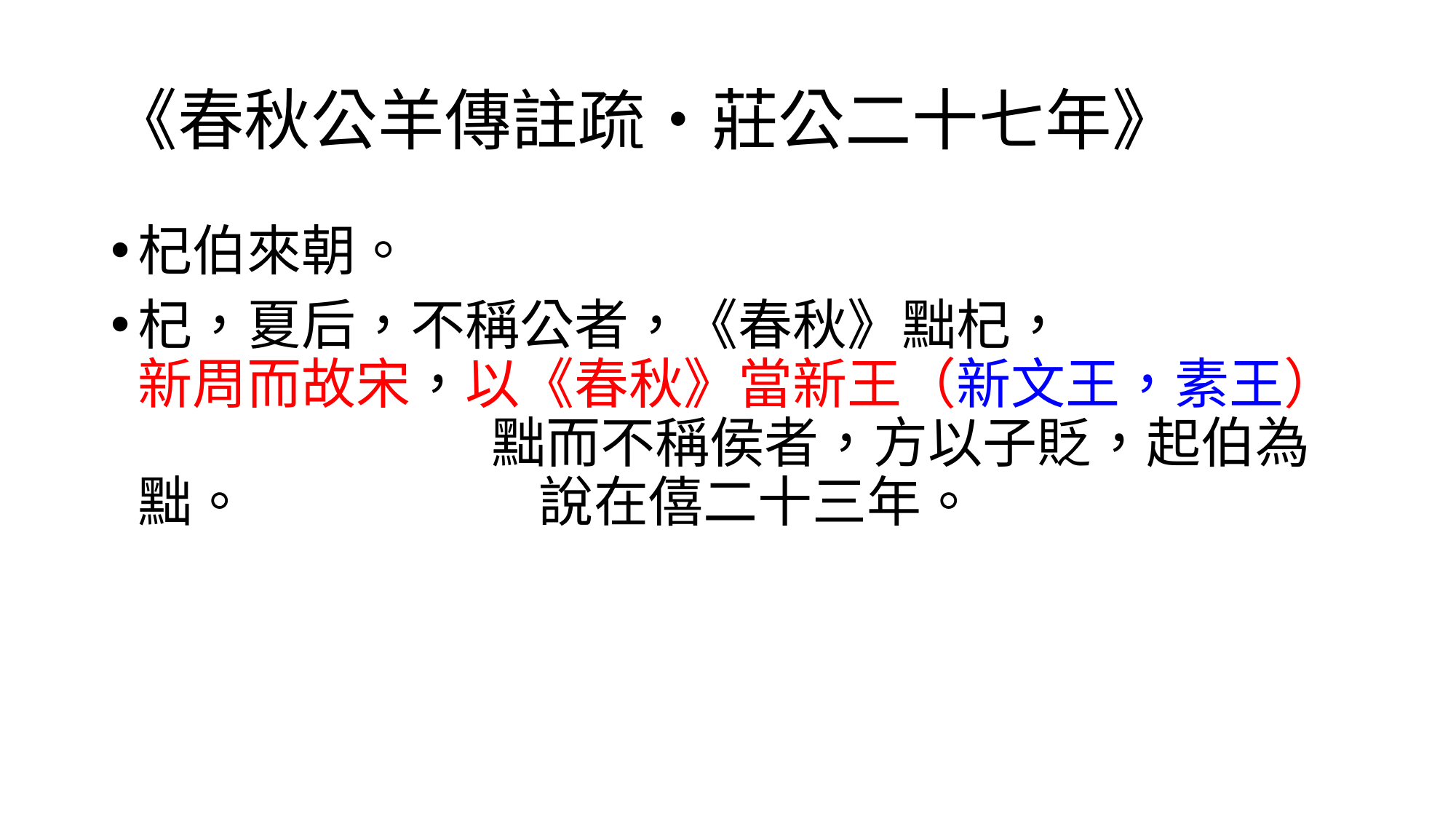

# 《春秋公羊傳註疏‧莊公二十七年》
杞伯來朝。
杞，夏后，不稱公者，《春秋》黜杞，                       新周而故宋，以《春秋》當新王（新文王，素王）                              黜而不稱侯者，方以子貶，起伯為黜。                        說在僖二十三年。